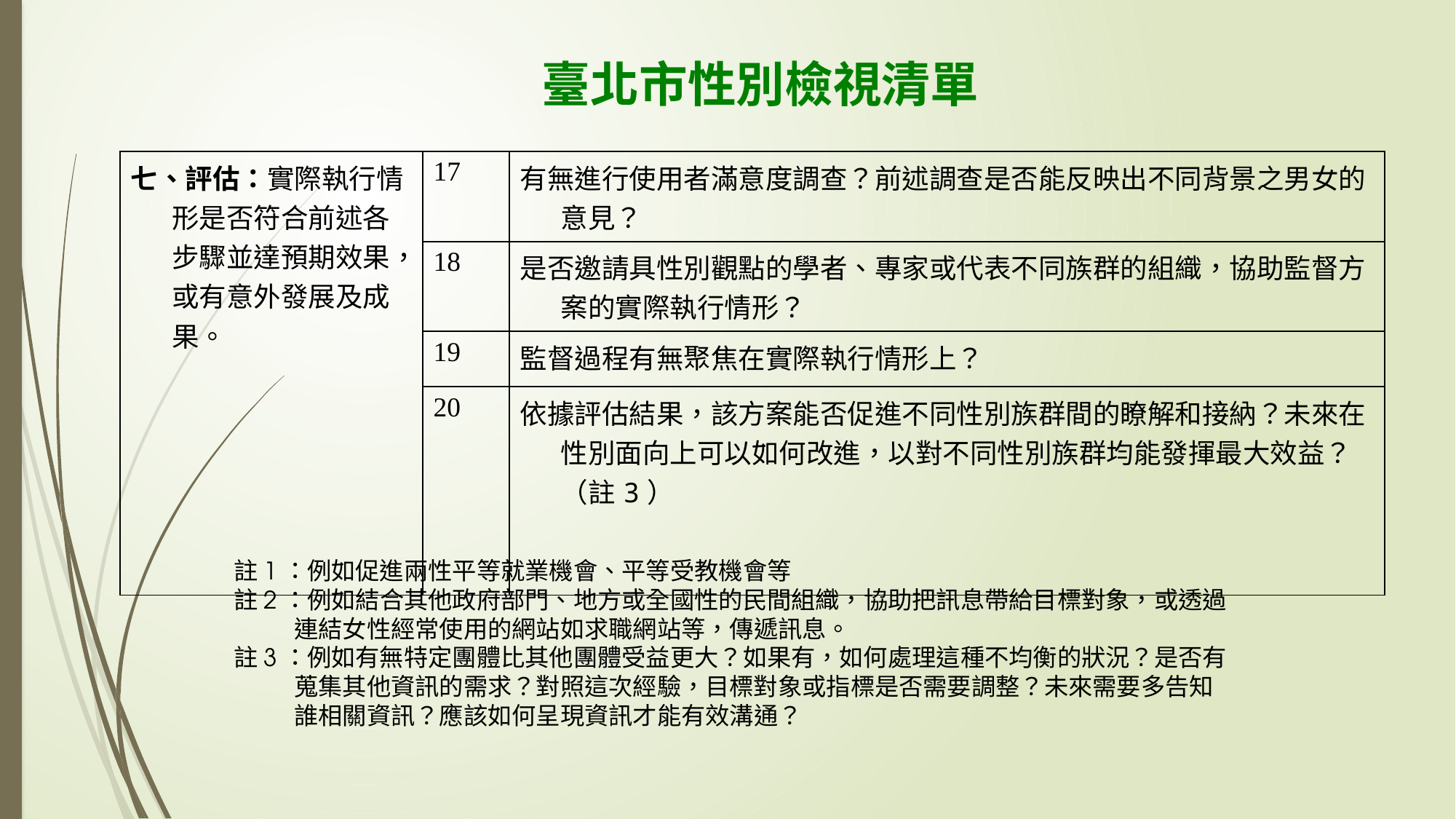

臺北市性別檢視清單
| 七、評估：實際執行情形是否符合前述各步驟並達預期效果，或有意外發展及成果。 | 17 | 有無進行使用者滿意度調查？前述調查是否能反映出不同背景之男女的意見？ |
| --- | --- | --- |
|  | 18 | 是否邀請具性別觀點的學者、專家或代表不同族群的組織，協助監督方案的實際執行情形？ |
|  | 19 | 監督過程有無聚焦在實際執行情形上？ |
|  | 20 | 依據評估結果，該方案能否促進不同性別族群間的瞭解和接納？未來在性別面向上可以如何改進，以對不同性別族群均能發揮最大效益？ （註3） |
註1：例如促進兩性平等就業機會、平等受教機會等
註2：例如結合其他政府部門、地方或全國性的民間組織，協助把訊息帶給目標對象，或透過
          連結女性經常使用的網站如求職網站等，傳遞訊息。
註3：例如有無特定團體比其他團體受益更大？如果有，如何處理這種不均衡的狀況？是否有
          蒐集其他資訊的需求？對照這次經驗，目標對象或指標是否需要調整？未來需要多告知
          誰相關資訊？應該如何呈現資訊才能有效溝通？